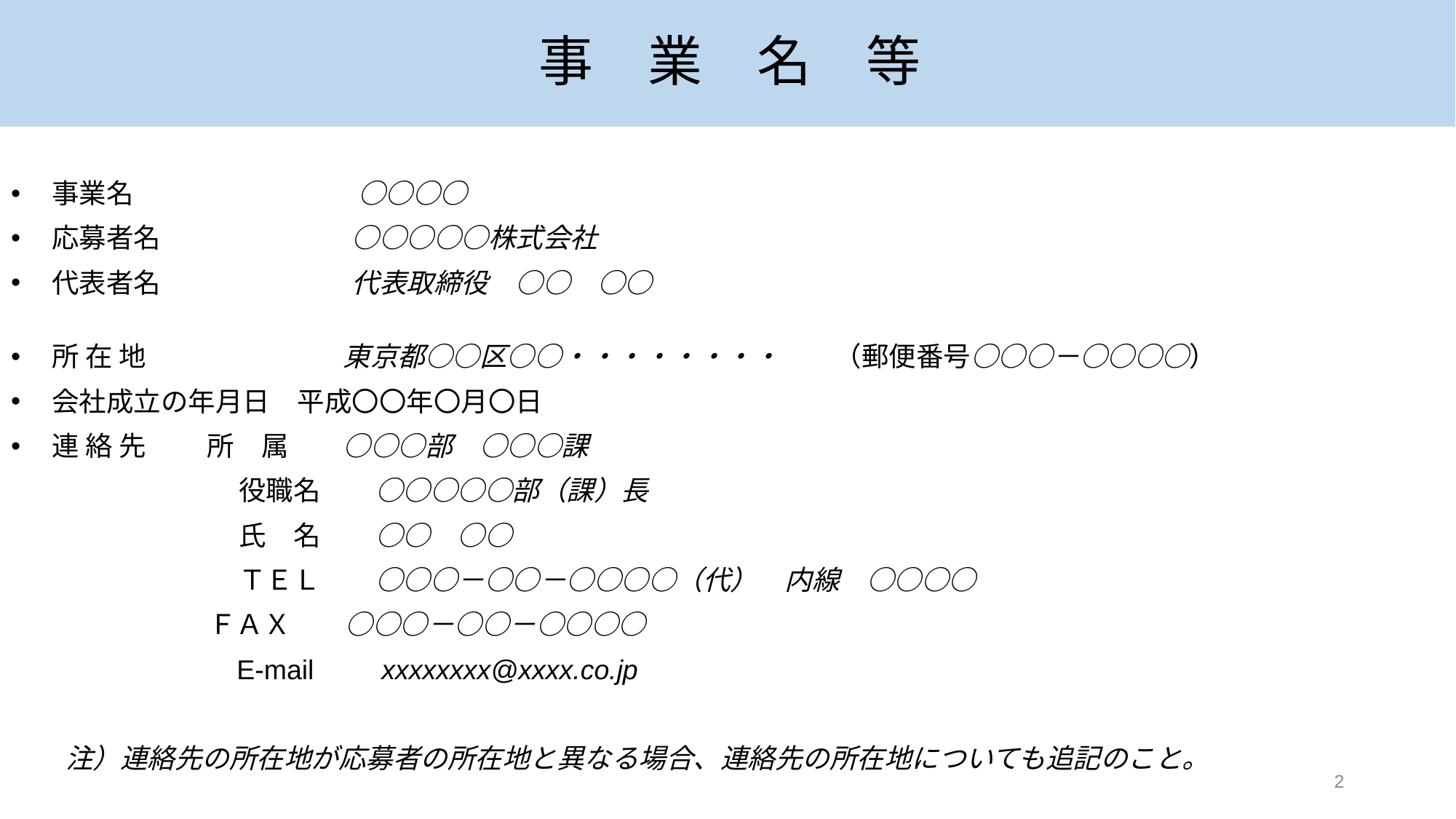

# 事　業　名　等

事業名　　　　　　　　 ○○○○
応募者名　　　　　　　○○○○○株式会社
代表者名　　　　　　　代表取締役　○○　○○
所 在 地　　　　　　 　東京都○○区○○・・・・・・・・　　（郵便番号○○○－○○○○）
会社成立の年月日　平成〇〇年〇月〇日
連 絡 先　 　所　属　　○○○部　○○○課
　　　　　     　 　役職名　　○○○○○部（課）長
　　　　　     　 　氏　名　　○○　○○
　　　　　     　 　ＴＥＬ　　○○○－○○－○○○○（代）　内線　○○○○
　　　　        　  ＦＡＸ　　○○○－○○－○○○○
　　　　　      　   E-mail　　xxxxxxxx@xxxx.co.jp

　　注）連絡先の所在地が応募者の所在地と異なる場合、連絡先の所在地についても追記のこと。

2